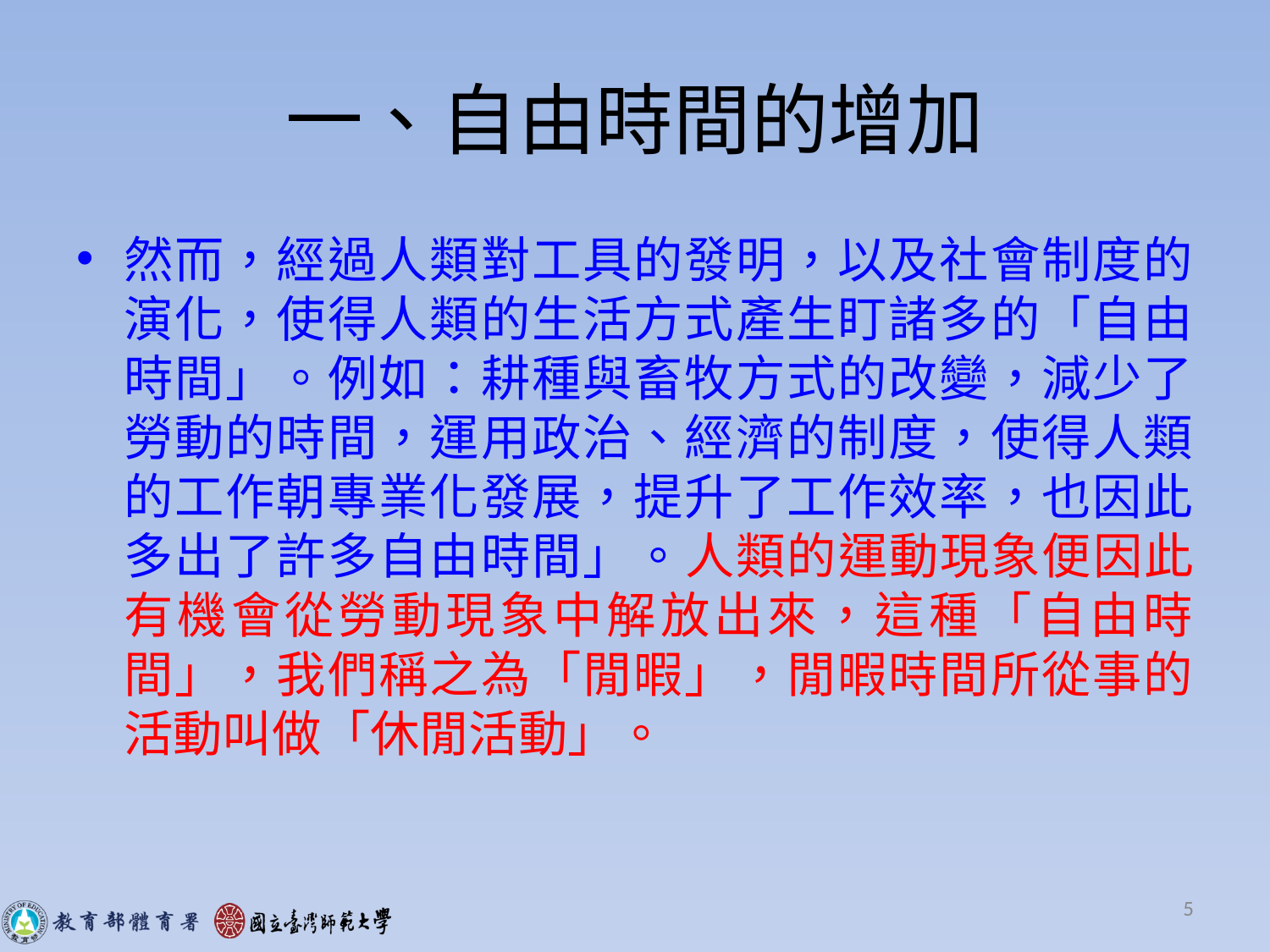

# 一、自由時間的增加
然而，經過人類對工具的發明，以及社會制度的演化，使得人類的生活方式產生盯諸多的「自由時間」。例如：耕種與畜牧方式的改變，減少了勞動的時間，運用政治、經濟的制度，使得人類的工作朝專業化發展，提升了工作效率，也因此多出了許多自由時間」。人類的運動現象便因此有機會從勞動現象中解放出來，這種「自由時間」，我們稱之為「閒暇」，閒暇時間所從事的活動叫做「休閒活動」。
5